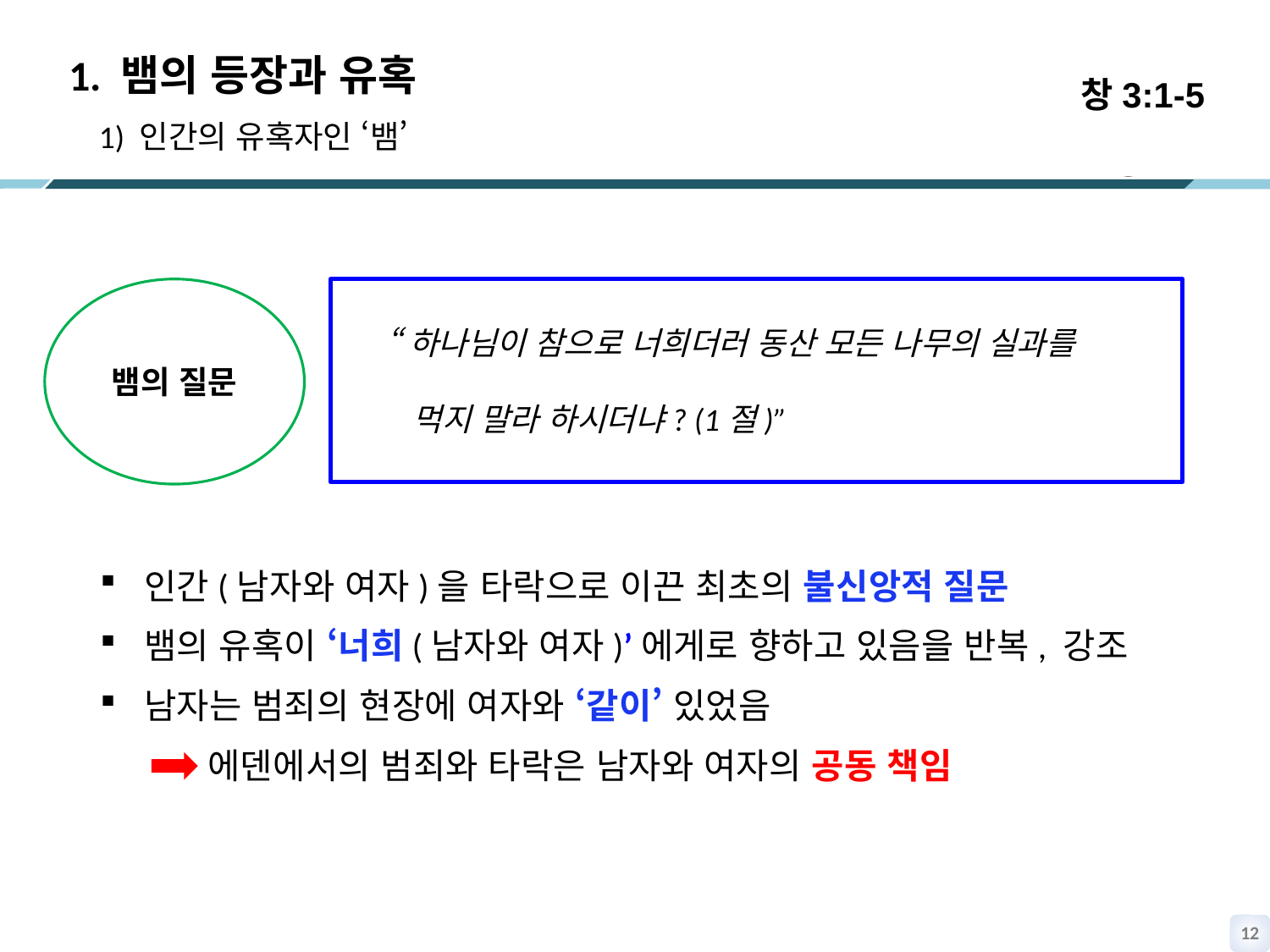

창3:1-5
1. 뱀의 등장과 유혹
   1) 인간의 유혹자인 ‘뱀’

인간(남자와 여자)을 타락으로 이끈 최초의 불신앙적 질문
뱀의 유혹이 ‘너희(남자와 여자)’에게로 향하고 있음을 반복, 강조
남자는 범죄의 현장에 여자와 ‘같이’ 있었음
          에덴에서의 범죄와 타락은 남자와 여자의 공동 책임

      “하나님이 참으로 너희더러 동산 모든 나무의 실과를

       먹지 말라 하시더냐? (1절)”

뱀의 질문

12